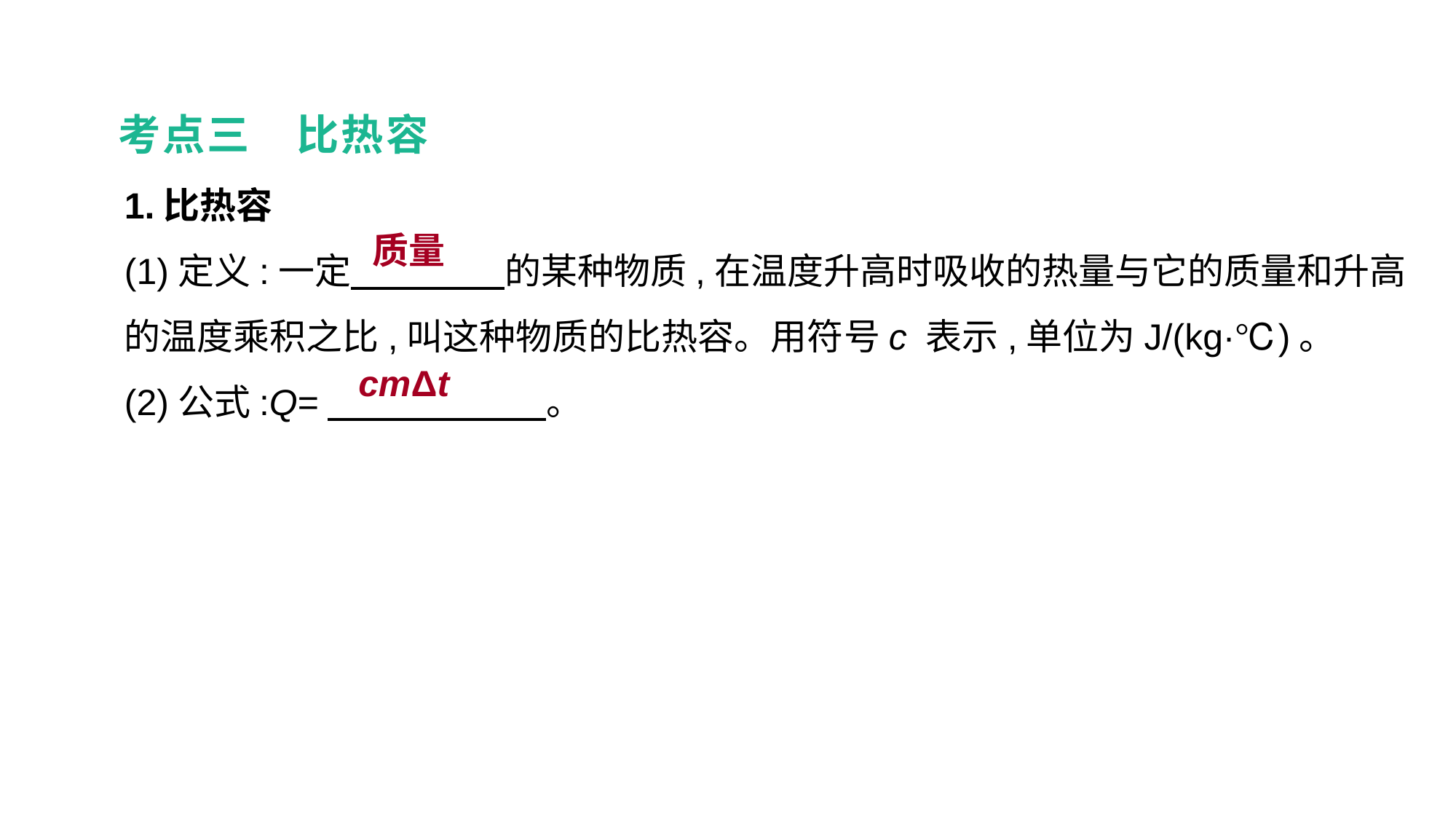

考点三　比热容
1.比热容
(1)定义:一定　　 　　的某种物质,在温度升高时吸收的热量与它的质量和升高的温度乘积之比,叫这种物质的比热容。用符号c 表示,单位为J/(kg·℃)。
(2)公式:Q=　　　　　　。
质量
cmΔt